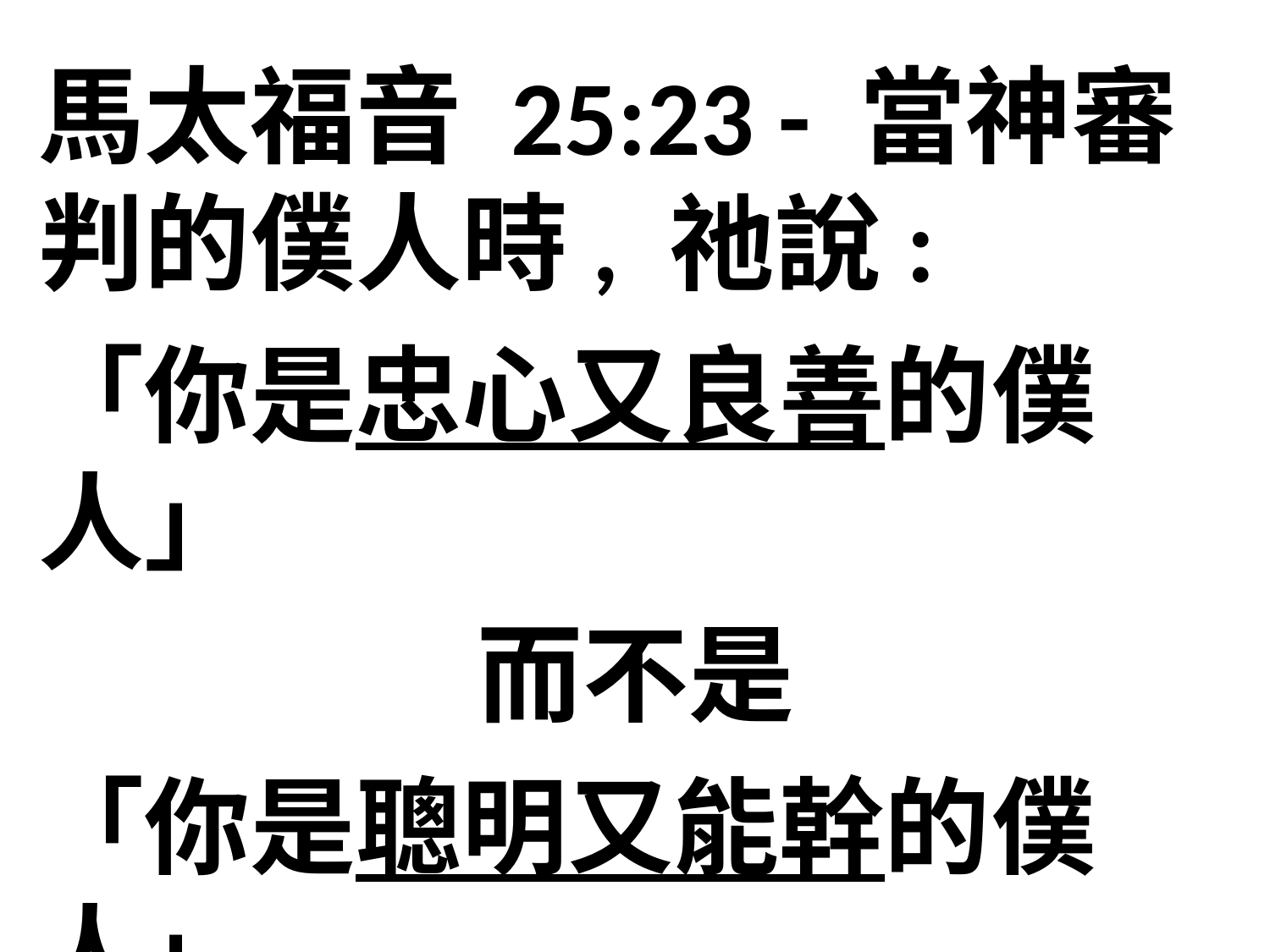

馬太福音 25:23 - 當神審判的僕人時, 祂說:

「你是忠心又良善的僕人」

而不是

「你是聰明又能幹的僕人」